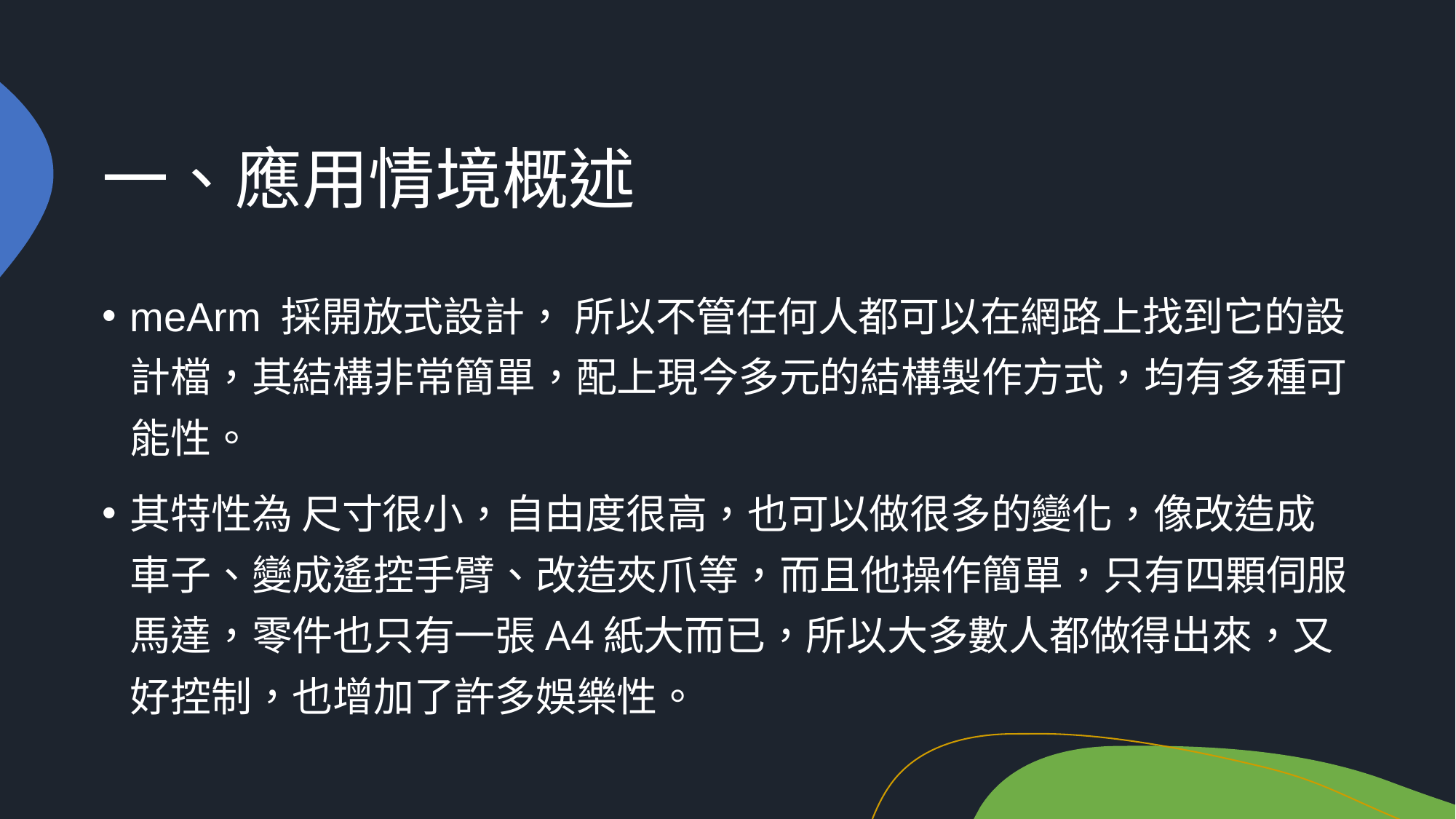

# 一、應用情境概述
meArm 採開放式設計， 所以不管任何人都可以在網路上找到它的設計檔，其結構非常簡單，配上現今多元的結構製作方式，均有多種可能性。
其特性為 尺寸很小，自由度很高，也可以做很多的變化，像改造成車子、變成遙控手臂、改造夾爪等，而且他操作簡單，只有四顆伺服馬達，零件也只有一張A4紙大而已，所以大多數人都做得出來，又好控制，也增加了許多娛樂性。